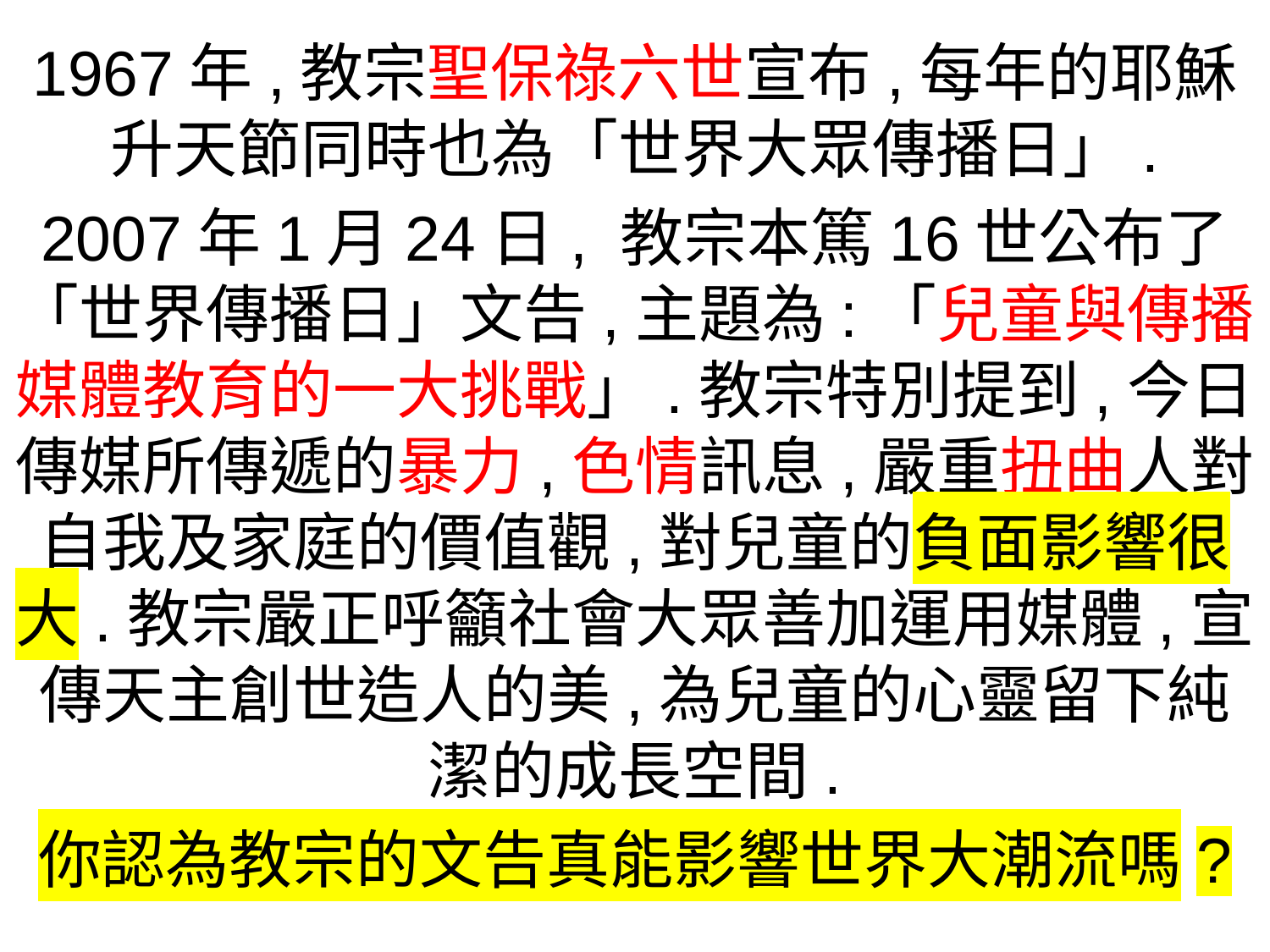

1967年,教宗聖保祿六世宣布,每年的耶穌升天節同時也為「世界大眾傳播日」.
2007年1月24日, 教宗本篤16世公布了「世界傳播日」文告,主題為:「兒童與傳播媒體教育的一大挑戰」.教宗特別提到,今日傳媒所傳遞的暴力,色情訊息,嚴重扭曲人對自我及家庭的價值觀,對兒童的負面影響很大.教宗嚴正呼籲社會大眾善加運用媒體,宣傳天主創世造人的美,為兒童的心靈留下純潔的成長空間.
你認為教宗的文告真能影響世界大潮流嗎?